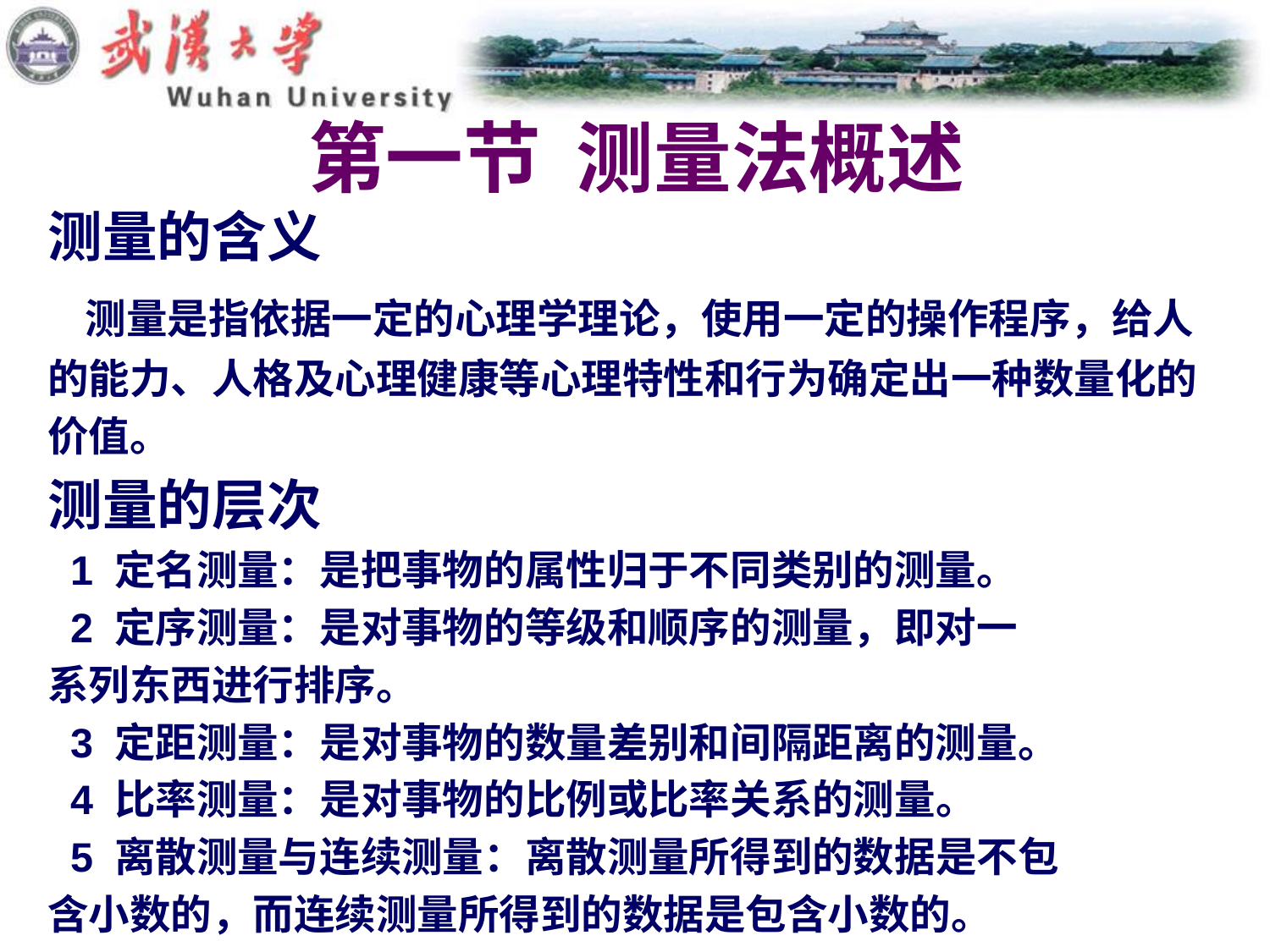

# 第一节  测量法概述
测量的含义
  测量是指依据一定的心理学理论，使用一定的操作程序，给人
的能力、人格及心理健康等心理特性和行为确定出一种数量化的
价值。
测量的层次
  1 定名测量：是把事物的属性归于不同类别的测量。
  2 定序测量：是对事物的等级和顺序的测量，即对一
系列东西进行排序。
  3 定距测量：是对事物的数量差别和间隔距离的测量。
  4 比率测量：是对事物的比例或比率关系的测量。
  5 离散测量与连续测量：离散测量所得到的数据是不包
含小数的，而连续测量所得到的数据是包含小数的。